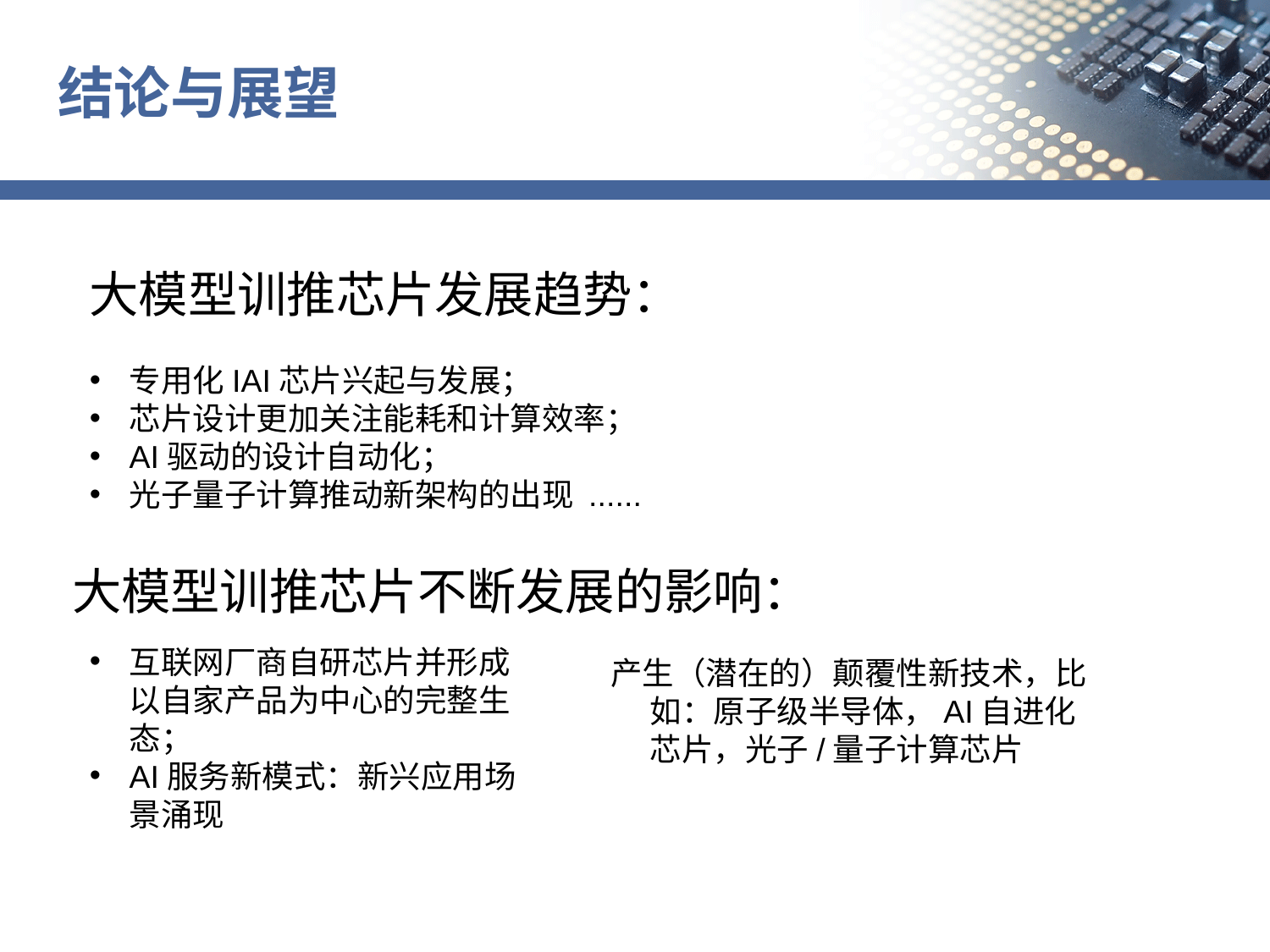

# 结论与展望
大模型训推芯片发展趋势：

专用化IAI芯片兴起与发展；
芯片设计更加关注能耗和计算效率；
AI驱动的设计自动化；
光子量子计算推动新架构的出现 ......
大模型训推芯片不断发展的影响：

互联网厂商自研芯片并形成以自家产品为中心的完整生态；
AI服务新模式：新兴应用场景涌现
产生（潜在的）颠覆性新技术，比如：原子级半导体，AI自进化芯片，光子/量子计算芯片